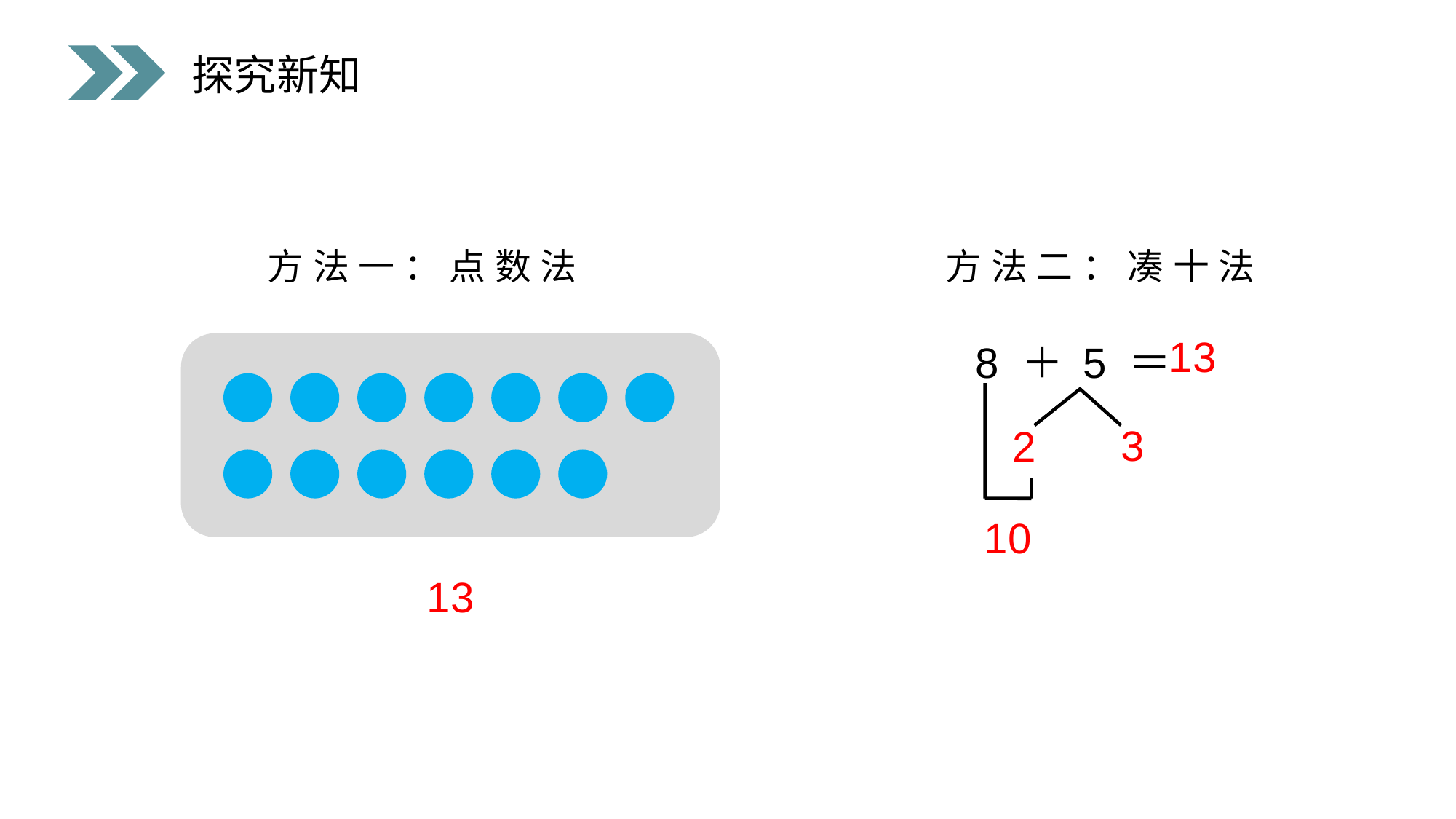

探究新知
方法一：点数法
方法二：凑十法
8 ＋ 5 ＝
13

2

3

10
13